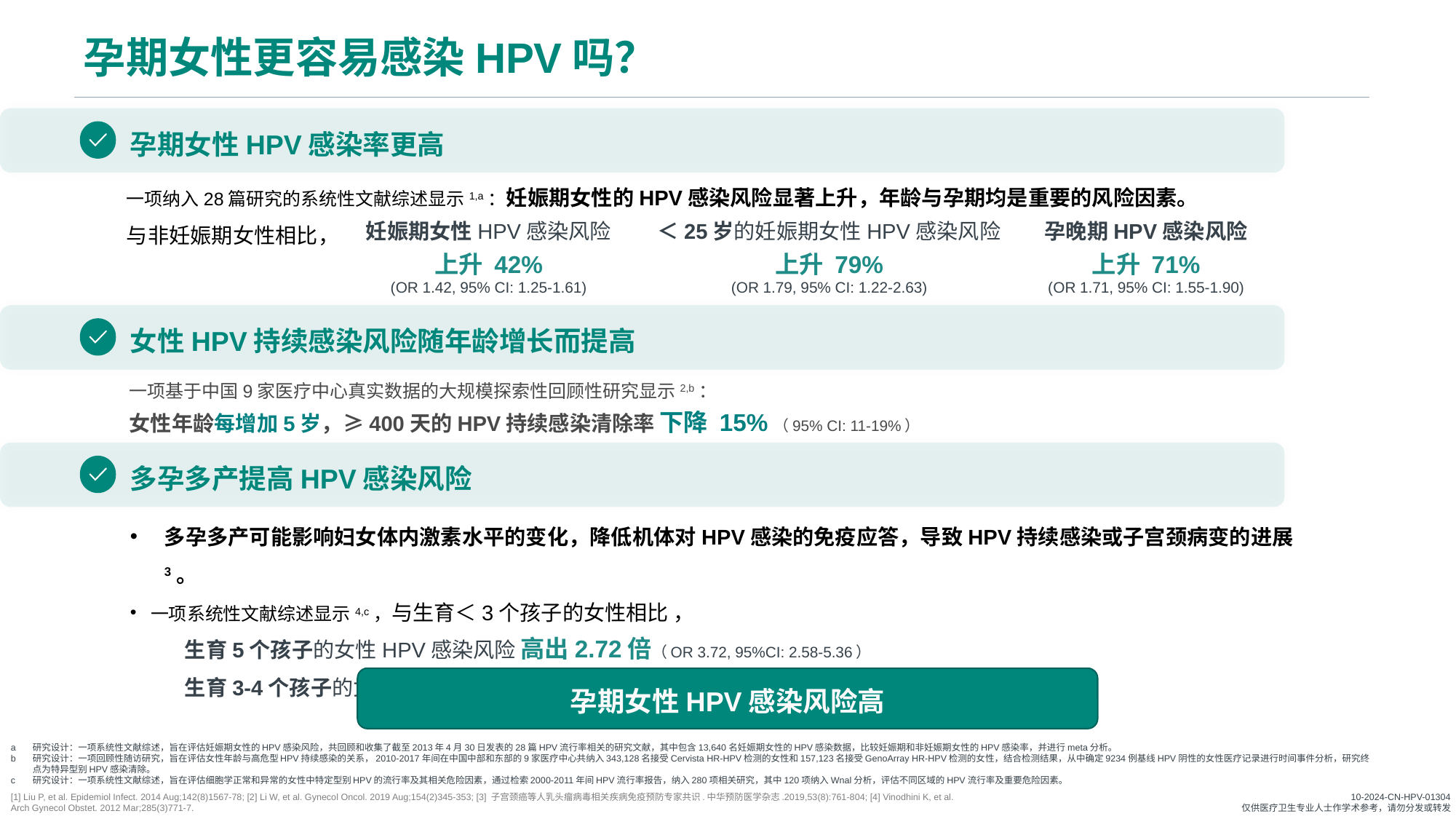

# 孕期女性更容易感染HPV吗？

孕期女性HPV感染率更高

一项纳入28篇研究的系统性文献综述显示1,a：妊娠期女性的HPV感染风险显著上升，年龄与孕期均是重要的风险因素。
与非妊娠期女性相比，
妊娠期女性HPV感染风险
＜25岁的妊娠期女性HPV感染风险
孕晚期HPV感染风险
上升 42%
(OR 1.42, 95% CI: 1.25-1.61)
上升 79%
(OR 1.79, 95% CI: 1.22-2.63)
上升 71%
(OR 1.71, 95% CI: 1.55-1.90)

女性HPV持续感染风险随年龄增长而提高

一项基于中国9家医疗中心真实数据的大规模探索性回顾性研究显示2,b：
女性年龄每增加5岁，≥400天的HPV持续感染清除率 下降 15%（95% CI: 11-19%）

多孕多产提高HPV感染风险

多孕多产可能影响妇女体内激素水平的变化，降低机体对HPV感染的免疫应答，导致HPV持续感染或子宫颈病变的进展3。
一项系统性文献综述显示4,c，与生育＜3个孩子的女性相比 ，
生育5个孩子的女性HPV感染风险 高出2.72倍（OR 3.72, 95%CI: 2.58-5.36）
生育3-4个孩子的女性HPV感染风险 高出1.83倍（OR 2.83, 95%CI: 2.20-3.64）

孕期女性HPV感染风险高
a 	研究设计：一项系统性文献综述，旨在评估妊娠期女性的HPV感染风险，共回顾和收集了截至2013年4月30日发表的28篇HPV流行率相关的研究文献，其中包含13,640名妊娠期女性的HPV感染数据，比较妊娠期和非妊娠期女性的HPV感染率，并进行meta分析。
b 	研究设计：一项回顾性随访研究，旨在评估女性年龄与高危型HPV持续感染的关系，2010-2017年间在中国中部和东部的9家医疗中心共纳入343,128名接受Cervista HR-HPV检测的女性和157,123名接受GenoArray HR-HPV检测的女性，结合检测结果，从中确定9234例基线HPV阴性的女性医疗记录进行时间事件分析，研究终点为特异型别HPV感染清除。
c 	研究设计：一项系统性文献综述，旨在评估细胞学正常和异常的女性中特定型别HPV的流行率及其相关危险因素，通过检索2000-2011年间HPV流行率报告，纳入280项相关研究，其中120项纳入Wnal分析，评估不同区域的HPV流行率及重要危险因素。
[1] Liu P, et al. Epidemiol Infect. 2014 Aug;142(8)1567-78; [2] Li W, et al. Gynecol Oncol. 2019 Aug;154(2)345-353; [3] 子宫颈癌等人乳头瘤病毒相关疾病免疫预防专家共识.中华预防医学杂志.2019,53(8):761-804; [4] Vinodhini K, et al. Arch Gynecol Obstet. 2012 Mar;285(3)771-7.